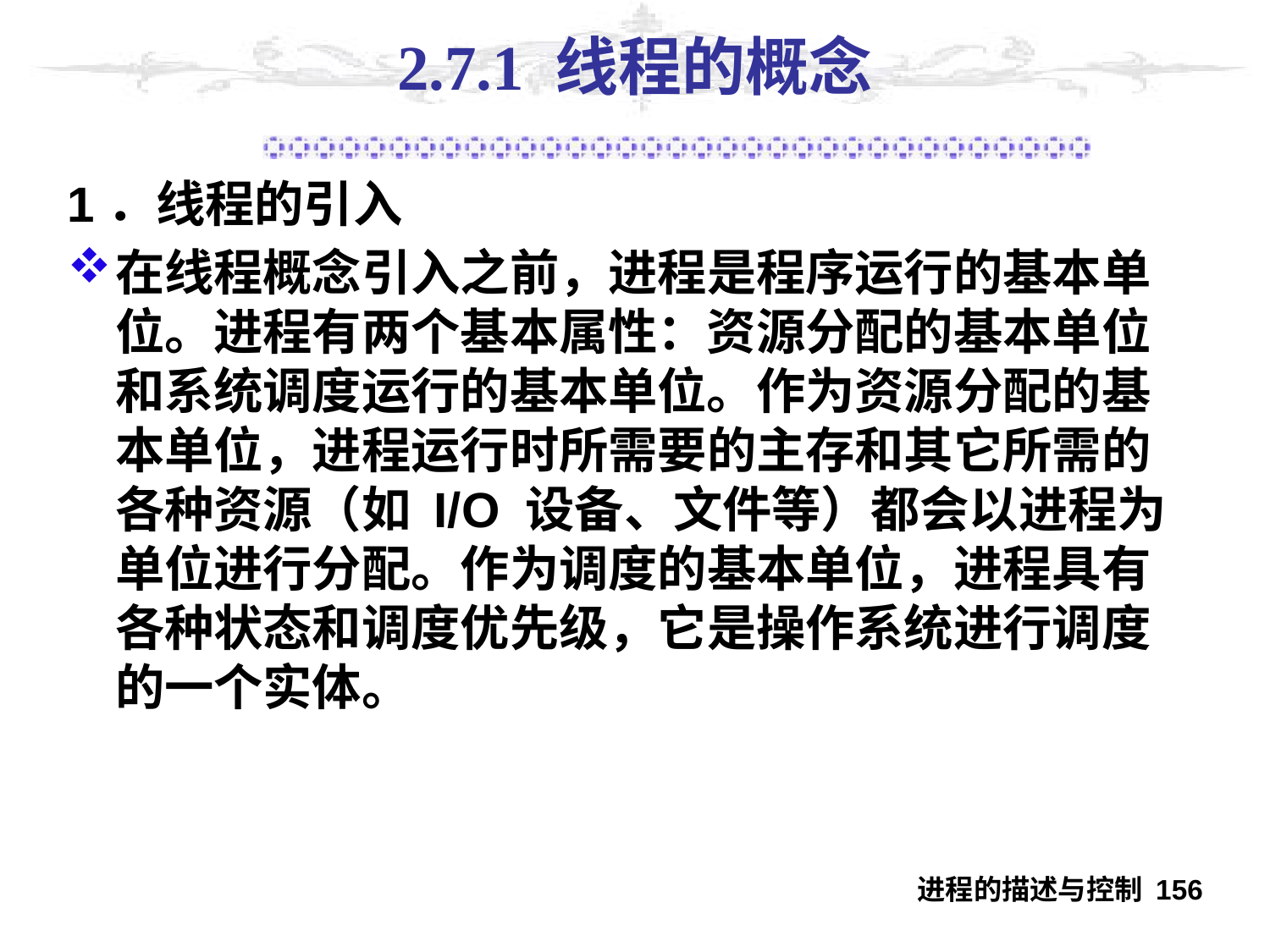

# 2.7.1 线程的概念
1．线程的引入
在线程概念引入之前，进程是程序运行的基本单位。进程有两个基本属性：资源分配的基本单位和系统调度运行的基本单位。作为资源分配的基本单位，进程运行时所需要的主存和其它所需的各种资源（如 I/O 设备、文件等）都会以进程为单位进行分配。作为调度的基本单位，进程具有各种状态和调度优先级，它是操作系统进行调度的一个实体。